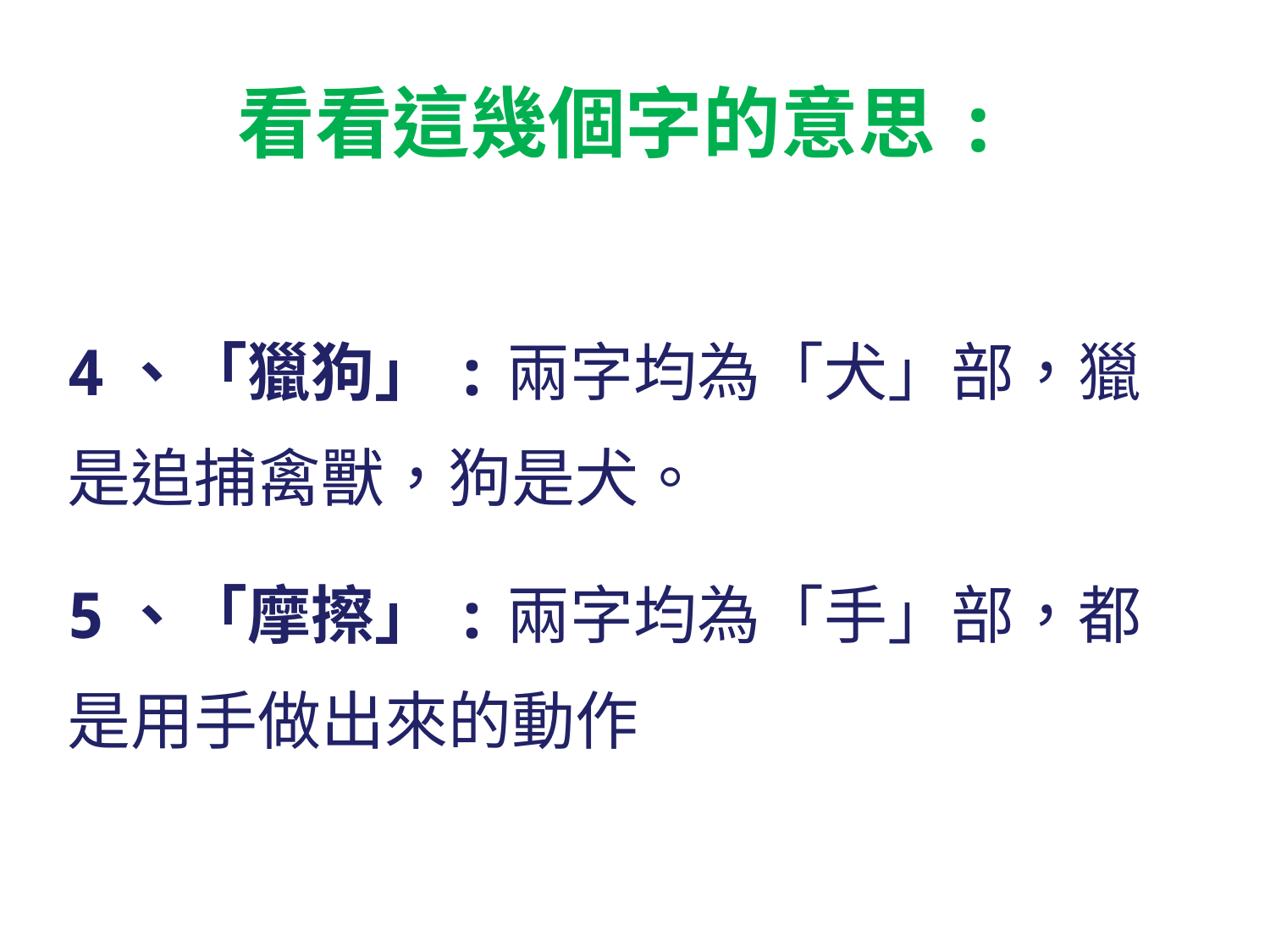

看看這幾個字的意思:
4、「獵狗」:兩字均為「犬」部，獵是追捕禽獸，狗是犬。

5、「摩擦」:兩字均為「手」部，都是用手做出來的動作